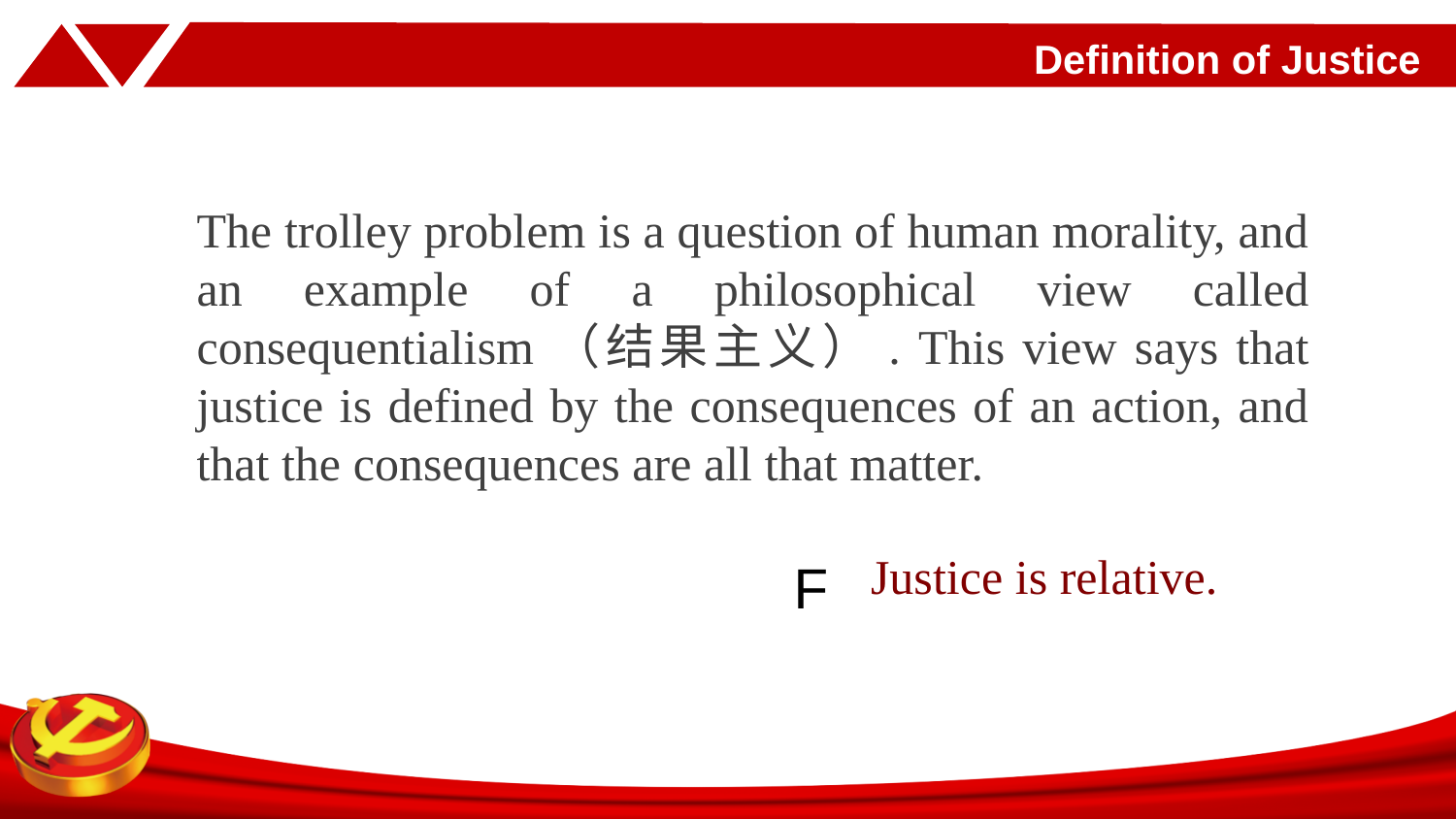

#
Definition of Justice
The trolley problem is a question of human morality, and an example of a philosophical view called consequentialism（结果主义）. This view says that justice is defined by the consequences of an action, and that the consequences are all that matter.
Justice is relative.
F